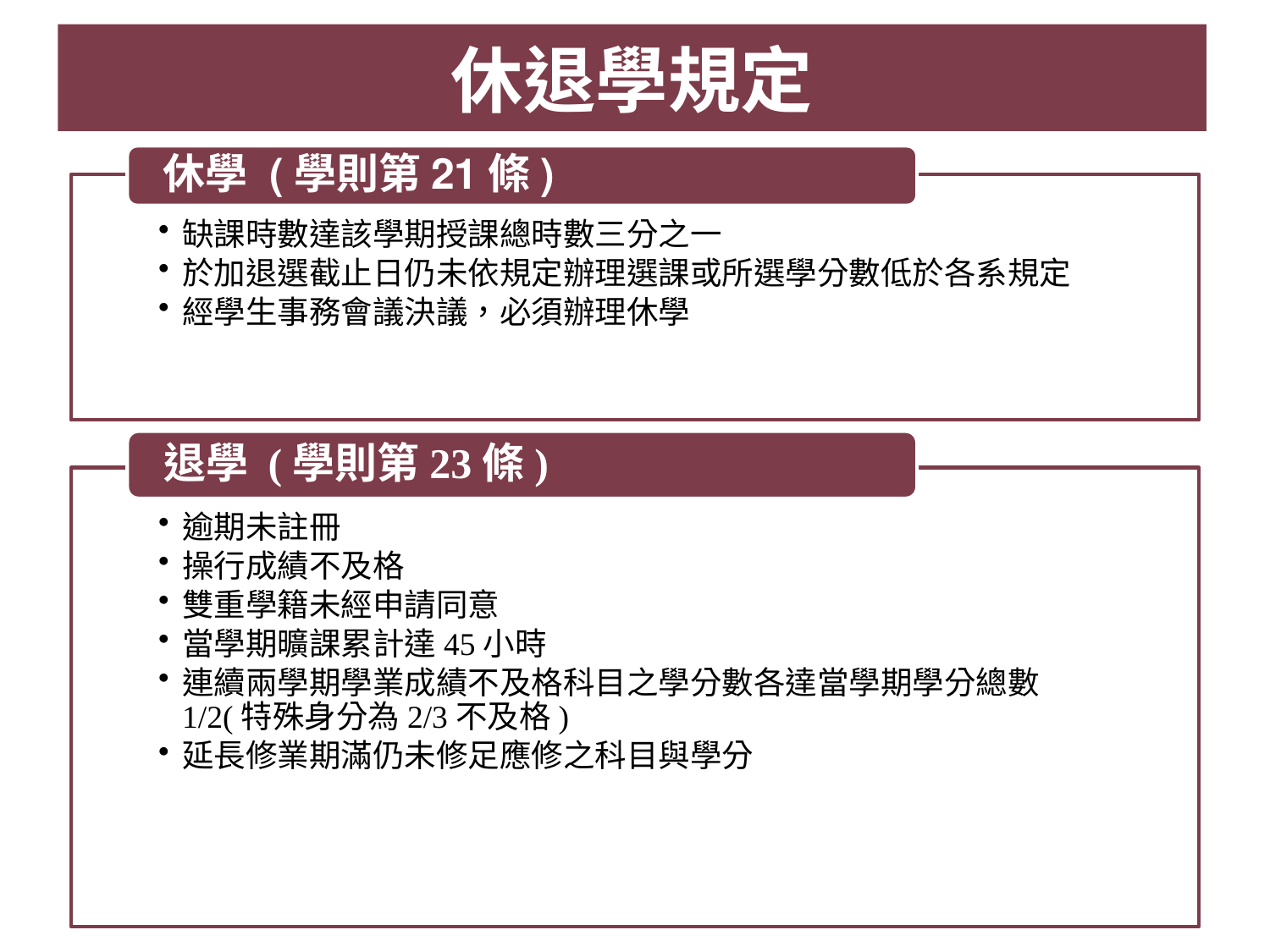

休退學規定
#
缺課時數達該學期授課總時數三分之一
於加退選截止日仍未依規定辦理選課或所選學分數低於各系規定
經學生事務會議決議，必須辦理休學
休學 (學則第21條)
逾期未註冊
操行成績不及格
雙重學籍未經申請同意
當學期曠課累計達45小時
連續兩學期學業成績不及格科目之學分數各達當學期學分總數1/2(特殊身分為2/3不及格)
延長修業期滿仍未修足應修之科目與學分
退學 (學則第23條)